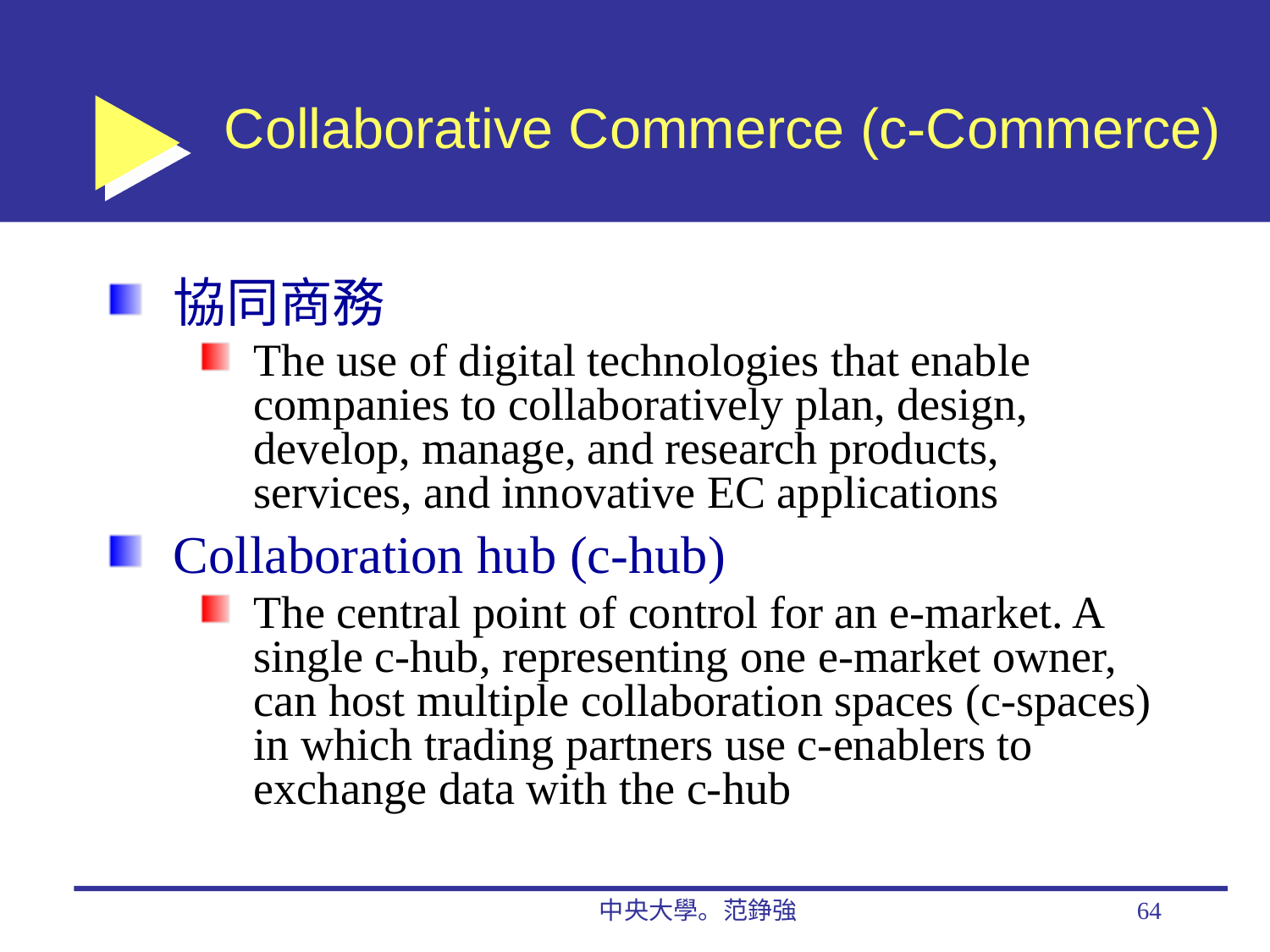

# Collaborative Commerce (c-Commerce)
協同商務
The use of digital technologies that enable companies to collaboratively plan, design, develop, manage, and research products, services, and innovative EC applications
Collaboration hub (c-hub)
The central point of control for an e-market. A single c-hub, representing one e-market owner, can host multiple collaboration spaces (c-spaces) in which trading partners use c-enablers to exchange data with the c-hub

中央大學。范錚強
64